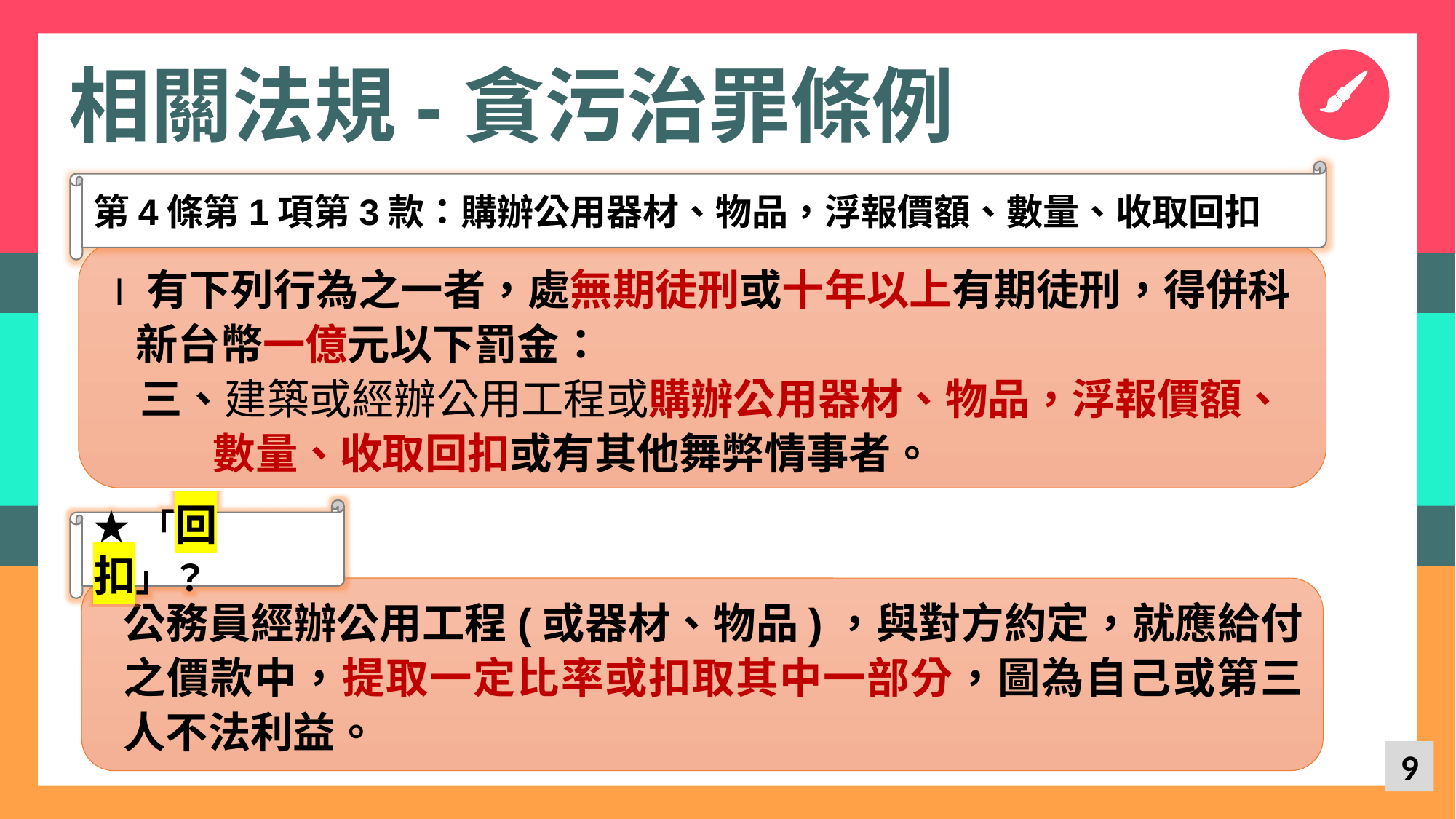

相關法規-貪污治罪條例

第4條第1項第3款：購辦公用器材、物品，浮報價額、數量、收取回扣
Ⅰ有下列行為之一者，處無期徒刑或十年以上有期徒刑，得併科新台幣一億元以下罰金：
三、建築或經辦公用工程或購辦公用器材、物品，浮報價額、數量、收取回扣或有其他舞弊情事者。

★「回扣」？

公務員經辦公用工程(或器材、物品)，與對方約定，就應給付之價款中，提取一定比率或扣取其中一部分，圖為自己或第三人不法利益。
9